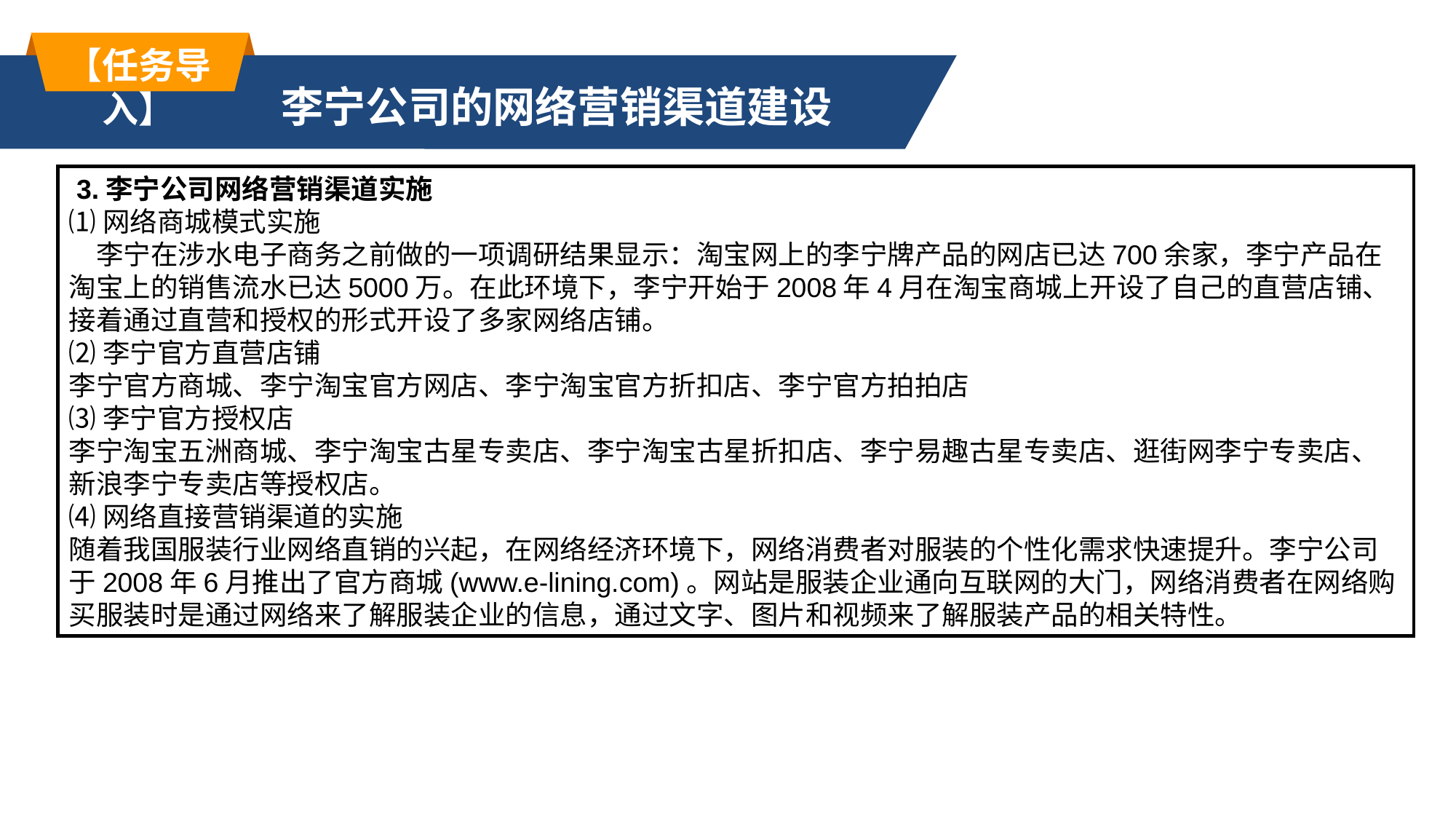

【任务导入】

李宁公司的网络营销渠道建设
 3.李宁公司网络营销渠道实施
⑴网络商城模式实施
　李宁在涉水电子商务之前做的一项调研结果显示：淘宝网上的李宁牌产品的网店已达700余家，李宁产品在淘宝上的销售流水已达5000万。在此环境下，李宁开始于2008年4月在淘宝商城上开设了自己的直营店铺、接着通过直营和授权的形式开设了多家网络店铺。
⑵李宁官方直营店铺
李宁官方商城、李宁淘宝官方网店、李宁淘宝官方折扣店、李宁官方拍拍店
⑶李宁官方授权店
李宁淘宝五洲商城、李宁淘宝古星专卖店、李宁淘宝古星折扣店、李宁易趣古星专卖店、逛街网李宁专卖店、新浪李宁专卖店等授权店。
⑷网络直接营销渠道的实施
随着我国服装行业网络直销的兴起，在网络经济环境下，网络消费者对服装的个性化需求快速提升。李宁公司于2008年6月推出了官方商城(www.e-lining.com)。网站是服装企业通向互联网的大门，网络消费者在网络购买服装时是通过网络来了解服装企业的信息，通过文字、图片和视频来了解服装产品的相关特性。